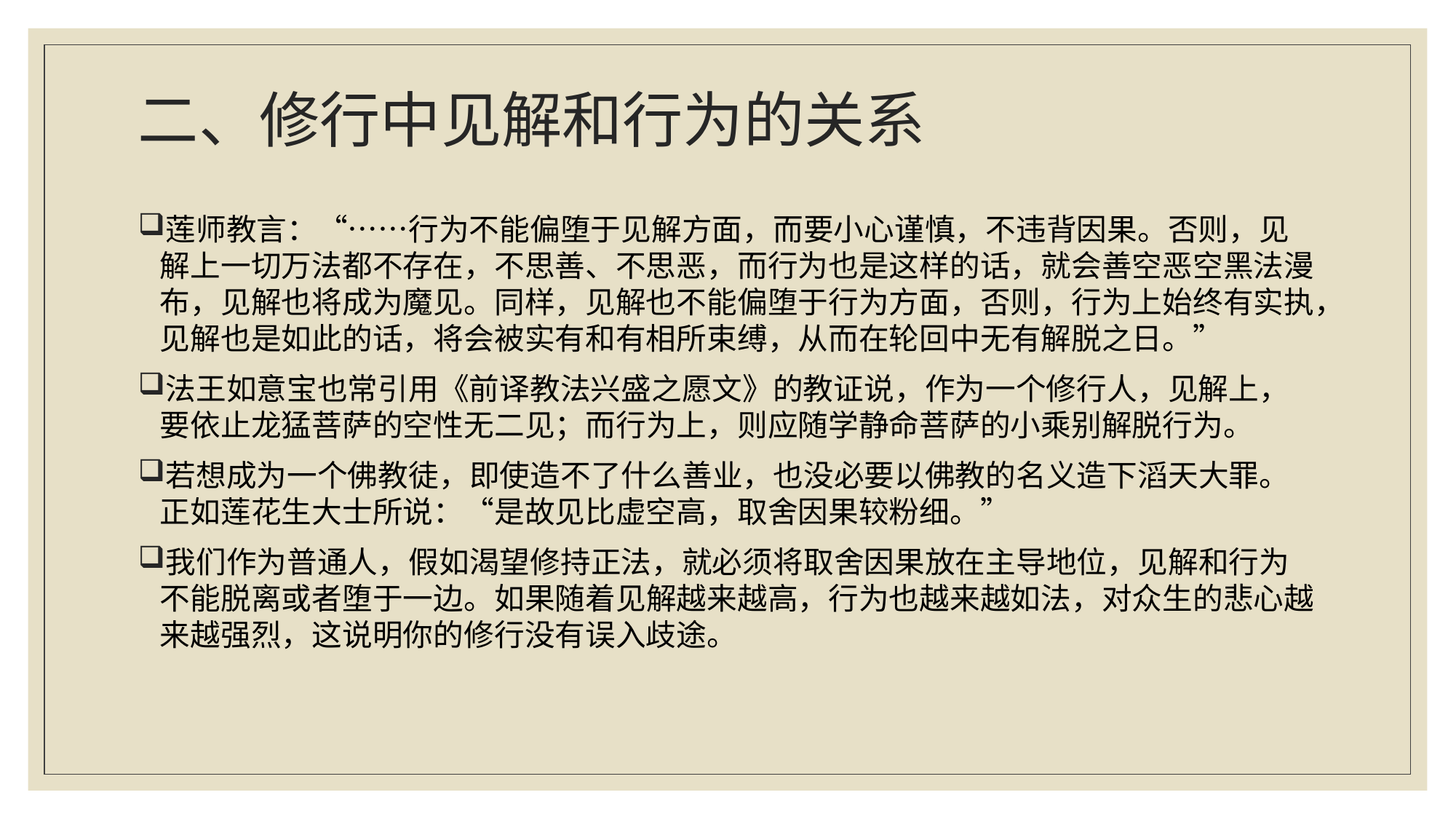

# 二、修行中见解和行为的关系
莲师教言：“……行为不能偏堕于见解方面，而要小心谨慎，不违背因果。否则，见解上一切万法都不存在，不思善、不思恶，而行为也是这样的话，就会善空恶空黑法漫布，见解也将成为魔见。同样，见解也不能偏堕于行为方面，否则，行为上始终有实执，见解也是如此的话，将会被实有和有相所束缚，从而在轮回中无有解脱之日。”
法王如意宝也常引用《前译教法兴盛之愿文》的教证说，作为一个修行人，见解上，要依止龙猛菩萨的空性无二见；而行为上，则应随学静命菩萨的小乘别解脱行为。
若想成为一个佛教徒，即使造不了什么善业，也没必要以佛教的名义造下滔天大罪。正如莲花生大士所说：“是故见比虚空高，取舍因果较粉细。”
我们作为普通人，假如渴望修持正法，就必须将取舍因果放在主导地位，见解和行为不能脱离或者堕于一边。如果随着见解越来越高，行为也越来越如法，对众生的悲心越来越强烈，这说明你的修行没有误入歧途。